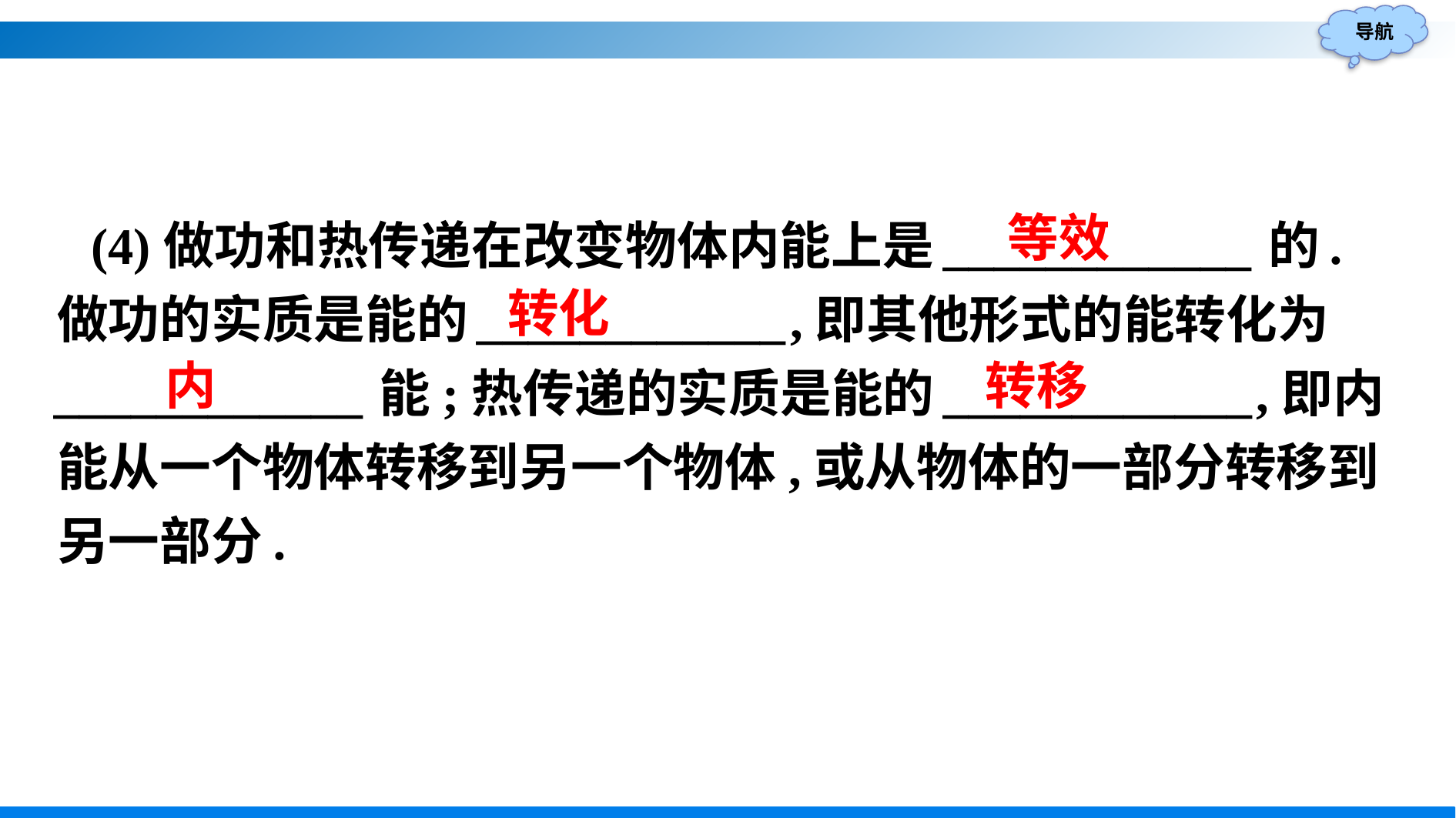

(4)做功和热传递在改变物体内能上是____________的.做功的实质是能的____________,即其他形式的能转化为____________能;热传递的实质是能的____________,即内能从一个物体转移到另一个物体,或从物体的一部分转移到另一部分.
等效
转化
转移
内